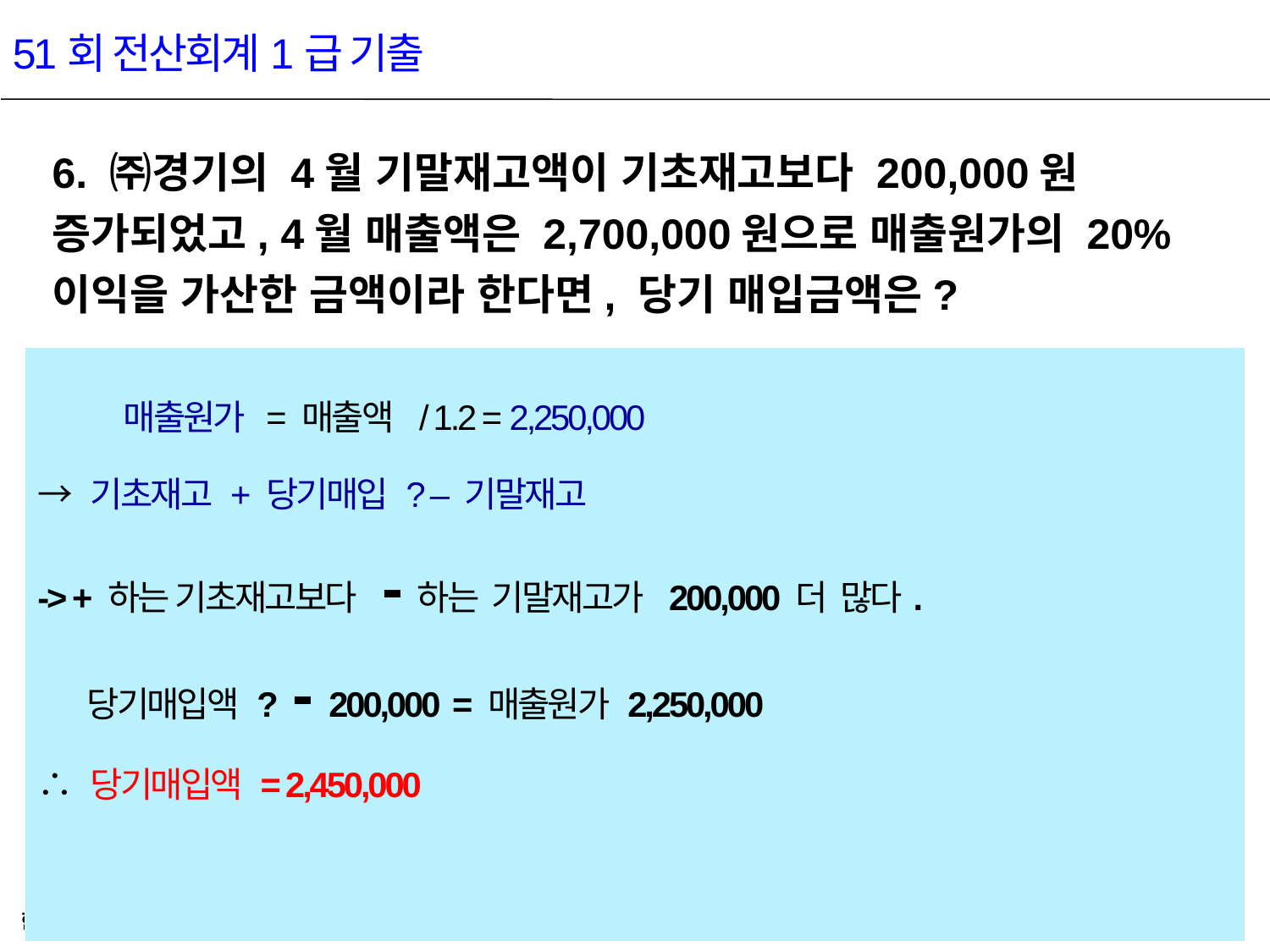

51회 전산회계1급 기출
6. ㈜경기의 4월 기말재고액이 기초재고보다 200,000원 증가되었고, 4월 매출액은 2,700,000원으로 매출원가의 20%이익을 가산한 금액이라 한다면, 당기 매입금액은?
| 매출원가 = 매출액 / 1.2 = 2,250,000 → 기초재고 + 당기매입 ? – 기말재고 -> + 하는 기초재고보다 -하는 기말재고가 200,000 더 많다. 당기매입액 ? - 200,000 = 매출원가 2,250,000 ∴ 당기매입액 = 2,450,000 |
| --- |
28